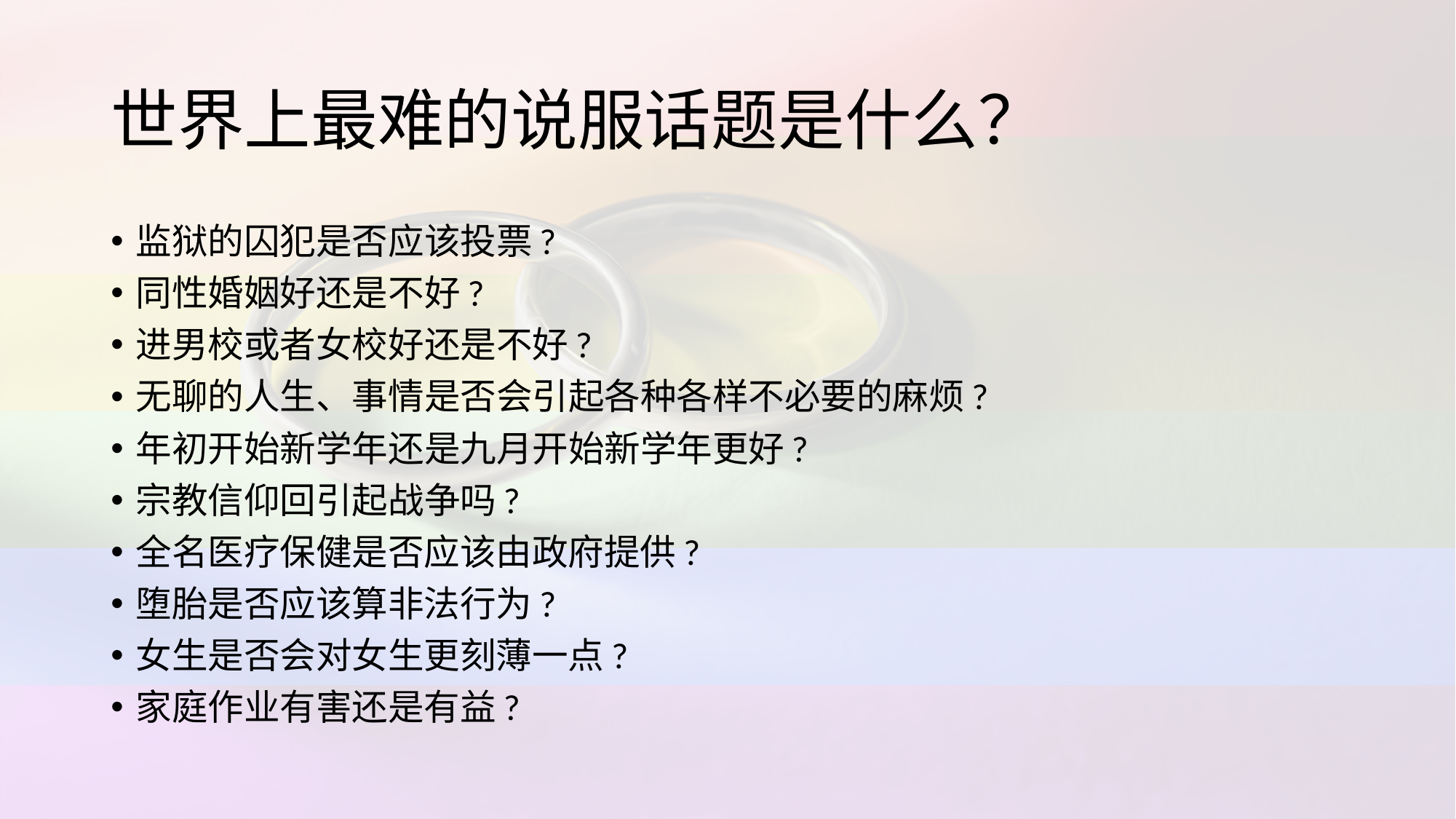

# 世界上最难的说服话题是什么？
监狱的囚犯是否应该投票?
同性婚姻好还是不好?
进男校或者女校好还是不好?
无聊的人生、事情是否会引起各种各样不必要的麻烦?
年初开始新学年还是九月开始新学年更好?
宗教信仰回引起战争吗?
全名医疗保健是否应该由政府提供?
堕胎是否应该算非法行为?
女生是否会对女生更刻薄一点?
家庭作业有害还是有益?